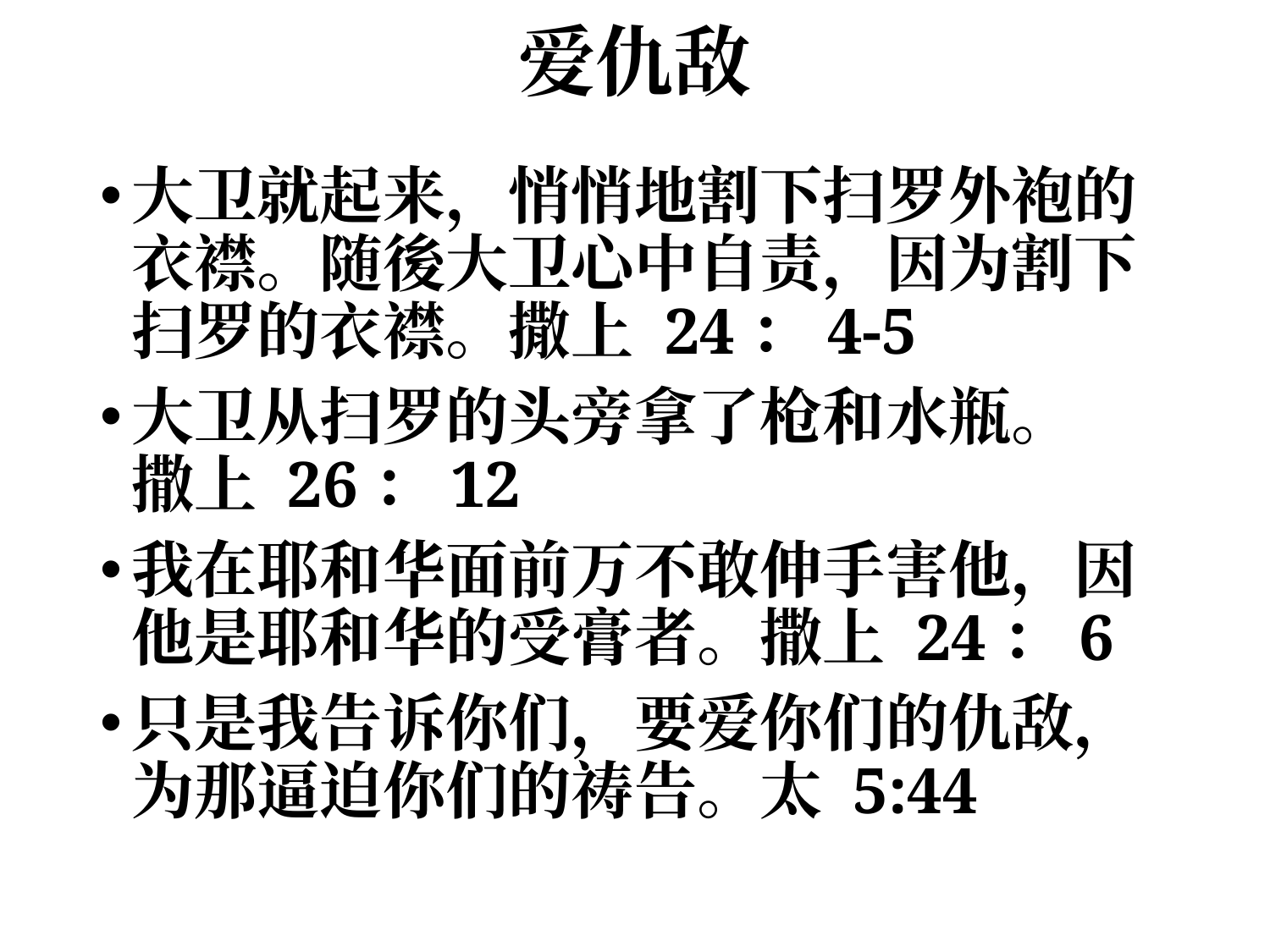

# 爱仇敌
大卫就起来，悄悄地割下扫罗外袍的衣襟。随後大卫心中自责，因为割下扫罗的衣襟。		撒上 24：4-5
大卫从扫罗的头旁拿了枪和水瓶。						撒上 26：12
我在耶和华面前万不敢伸手害他，因他是耶和华的受膏者。撒上 24：6
只是我告诉你们，要爱你们的仇敌，为那逼迫你们的祷告。太 5:44